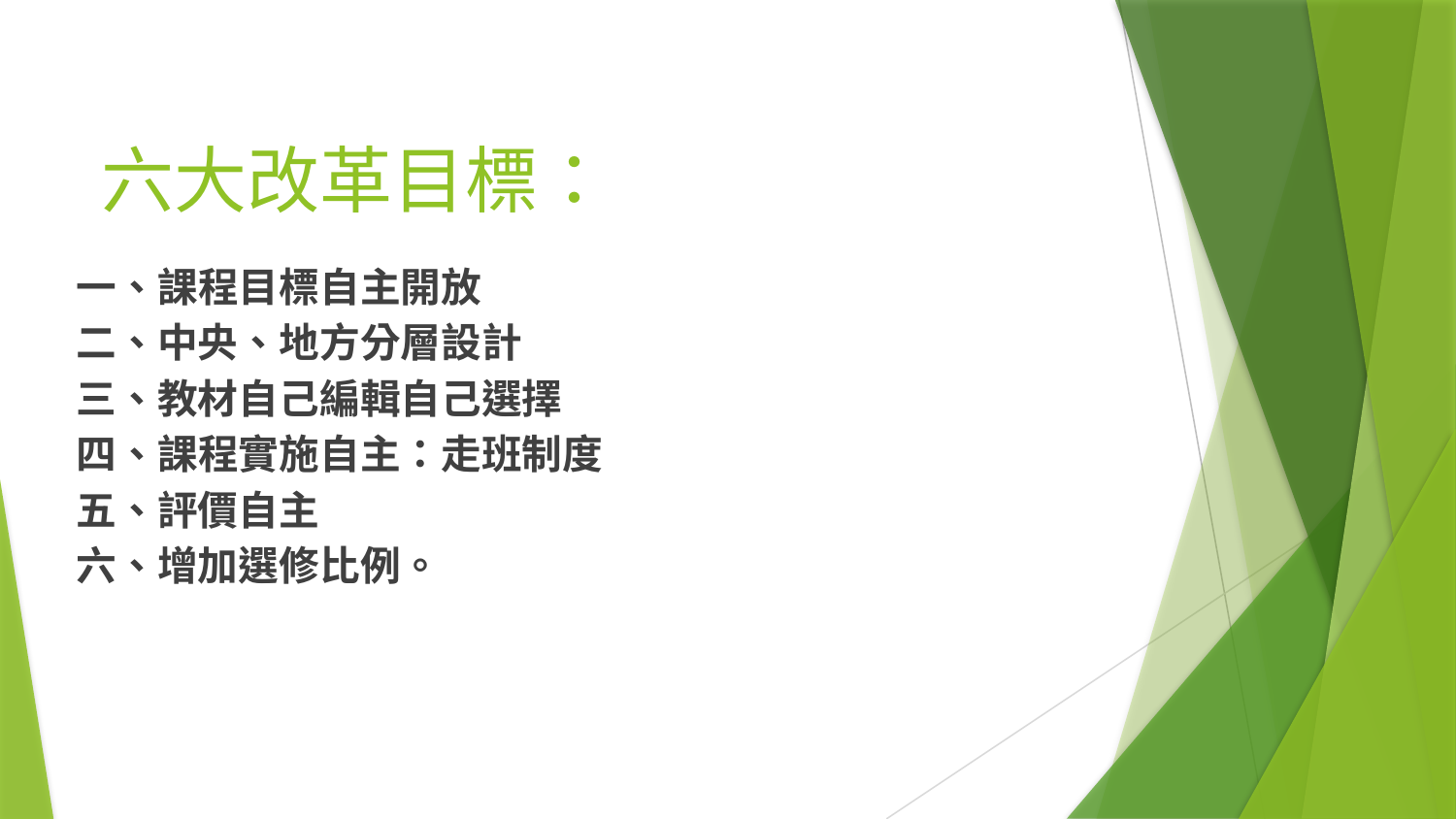

# 六大改革目標：
一、課程目標自主開放
二、中央、地方分層設計
三、教材自己編輯自己選擇
四、課程實施自主：走班制度
五、評價自主
六、增加選修比例。